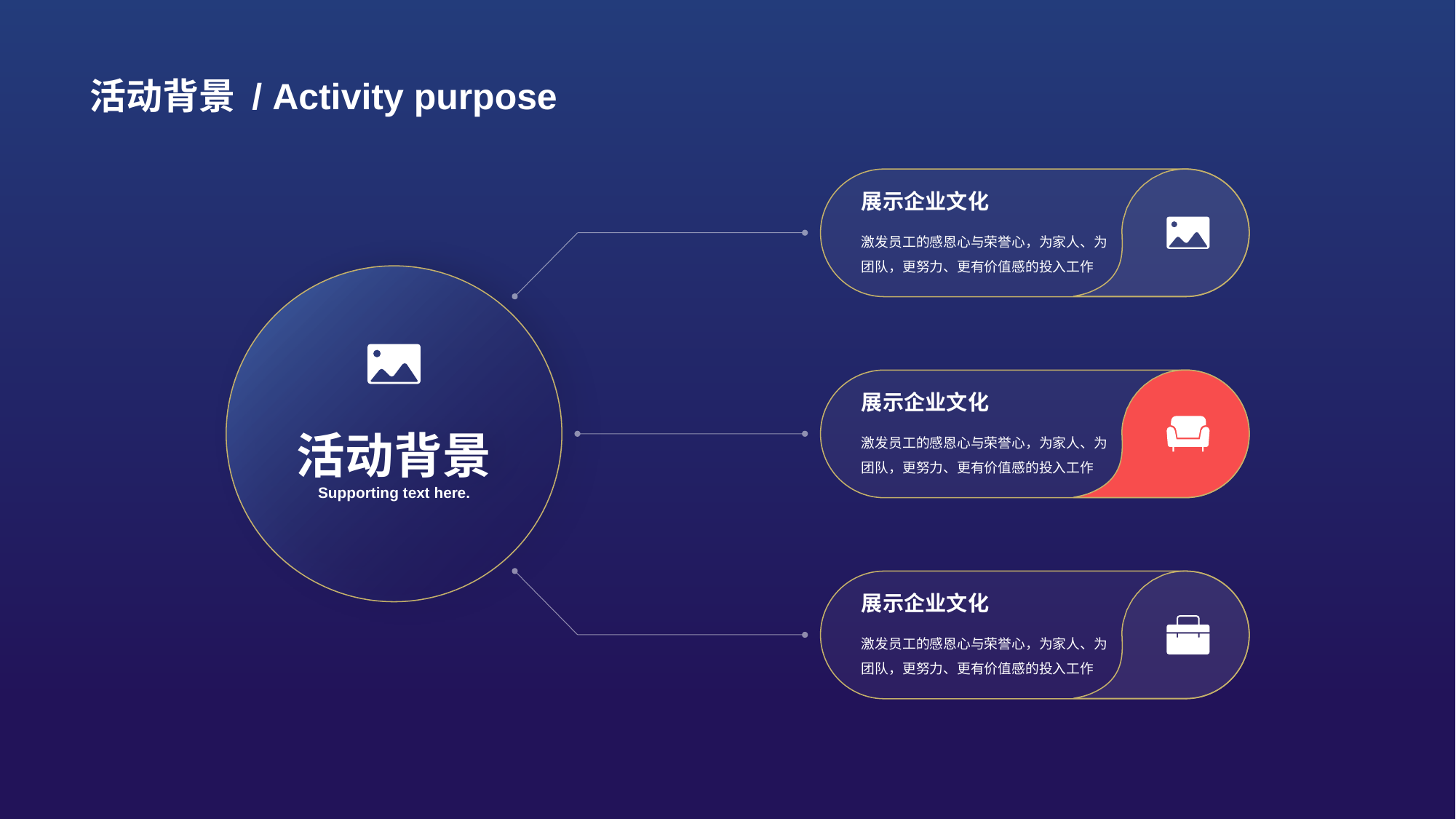

# 活动背景 / Activity purpose

展示企业文化

激发员工的感恩心与荣誉心，为家人、为团队，更努力、更有价值感的投入工作

活动背景
Supporting text here.

展示企业文化

激发员工的感恩心与荣誉心，为家人、为团队，更努力、更有价值感的投入工作

展示企业文化

激发员工的感恩心与荣誉心，为家人、为团队，更努力、更有价值感的投入工作